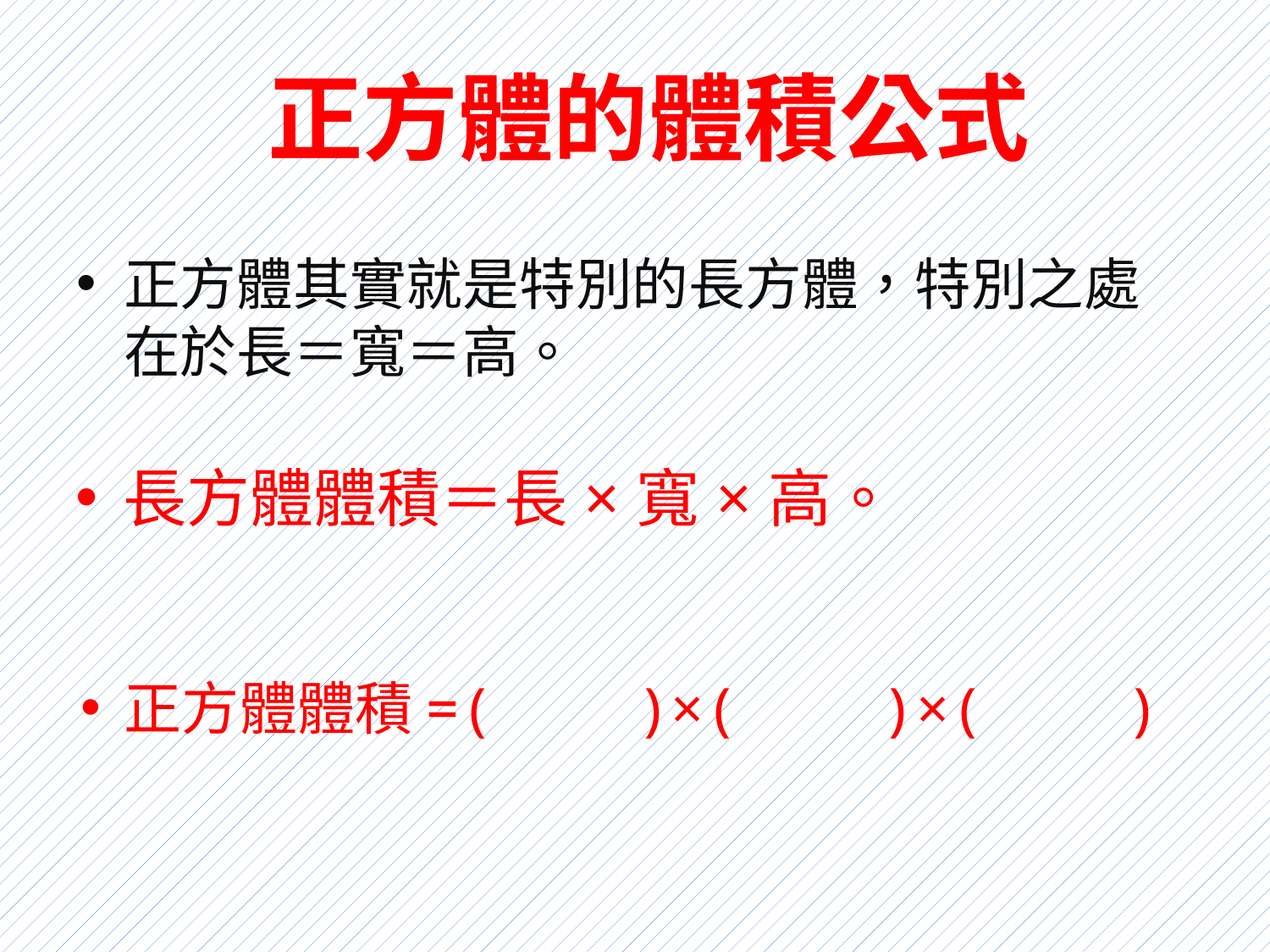

# 正方體的體積公式
正方體其實就是特別的長方體，特別之處在於長＝寬＝高。
長方體體積＝長×寬×高。
正方體體積=(　　)×(　　)×(　　)